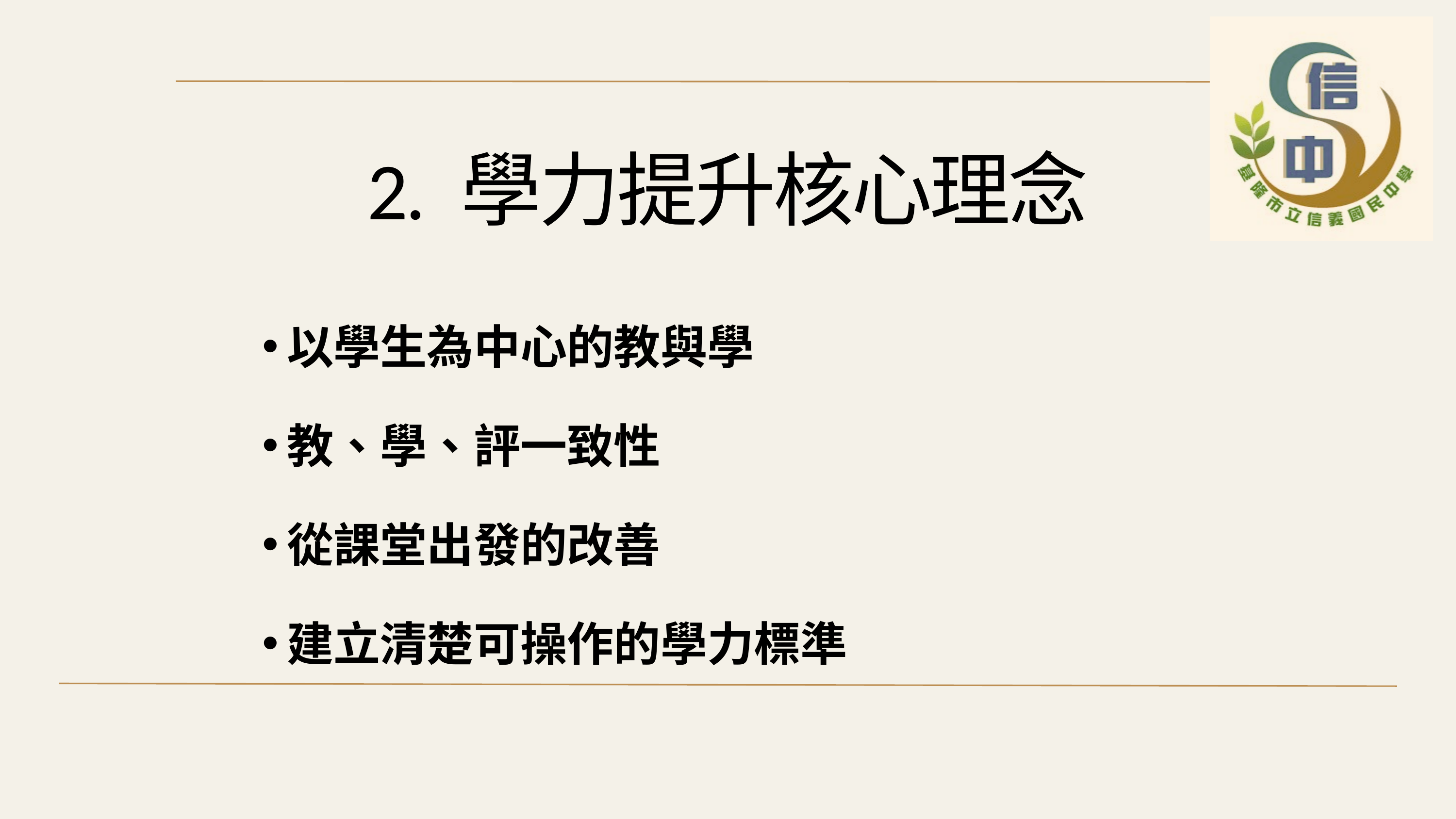

2. 學力提升核心理念

以學生為中心的教與學
教、學、評一致性
從課堂出發的改善
建立清楚可操作的學力標準